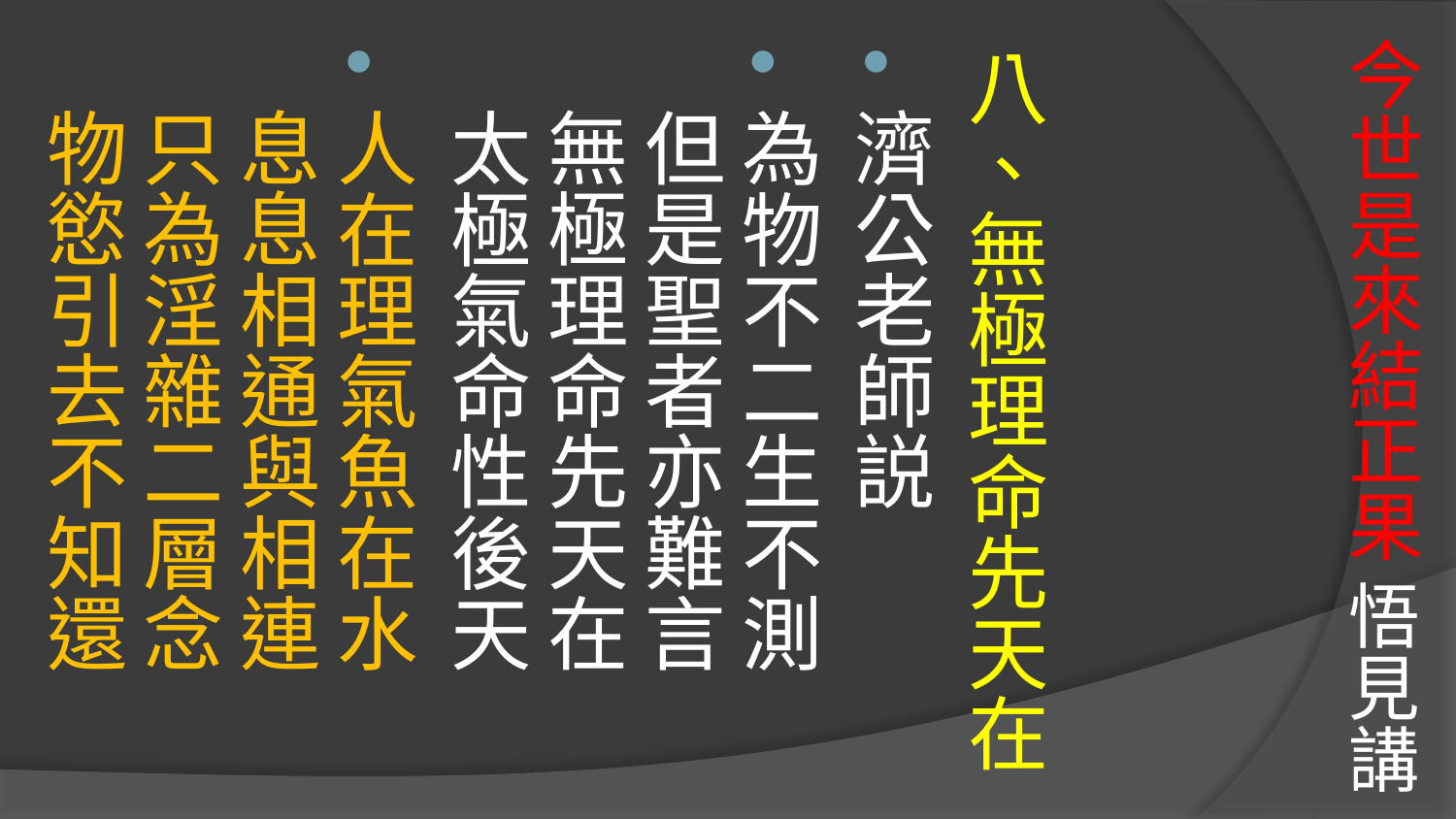

八、無極理命先天在
濟公老師説
為物不二生不測　但是聖者亦難言
無極理命先天在　太極氣命性後天
人在理氣魚在水　息息相通與相連
只為淫雜二層念　物慾引去不知還
# 今世是來結正果 悟見講